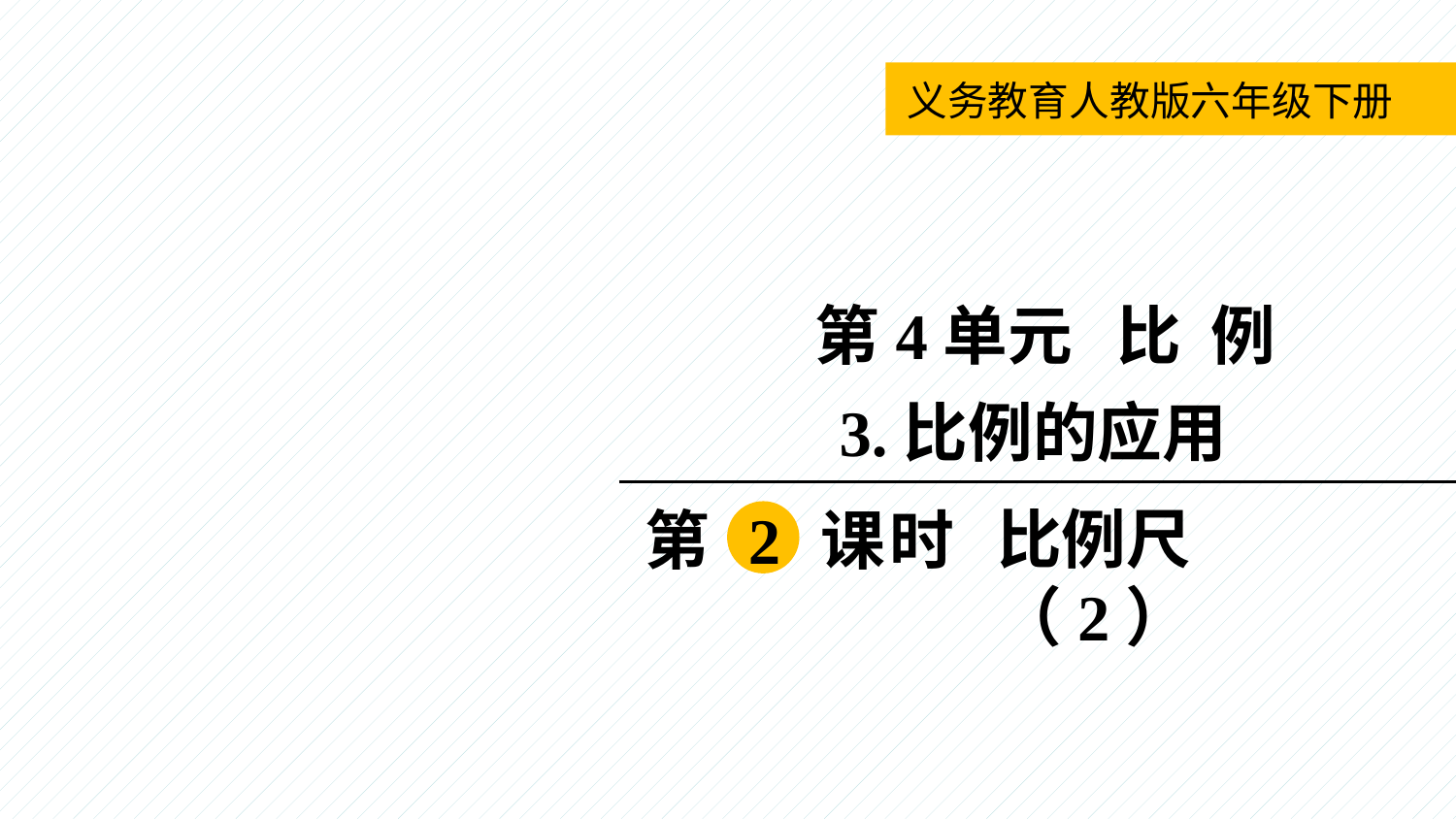

义务教育人教版六年级下册
第4单元   比  例
3.比例的应用
比例尺（2）
第 2 课时